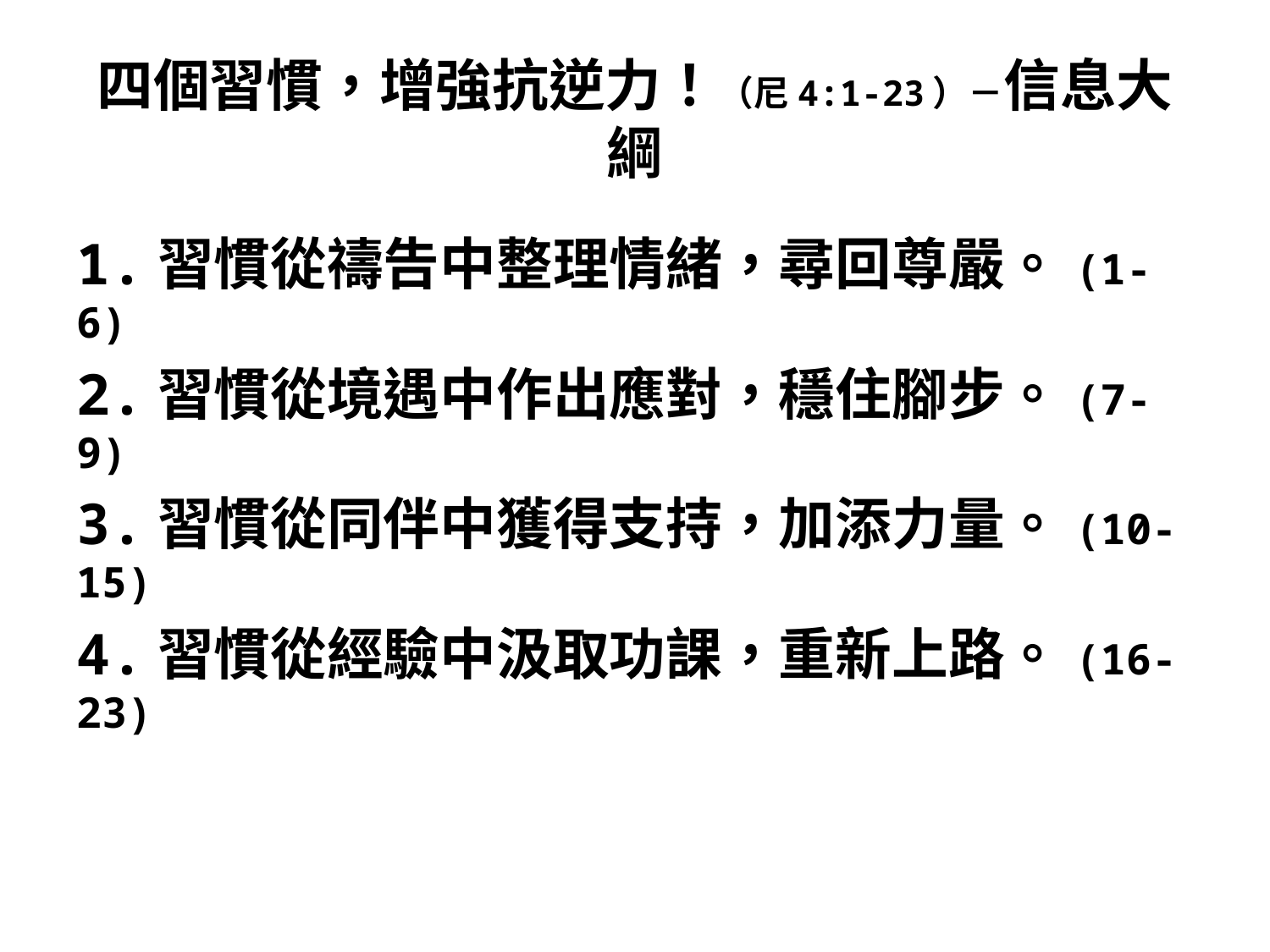

# 四個習慣，增強抗逆力！（尼4:1-23）－信息大綱
1.習慣從禱告中整理情緒，尋回尊嚴。(1-6)
2.習慣從境遇中作出應對，穩住腳步。(7-9)
3.習慣從同伴中獲得支持，加添力量。(10-15)
4.習慣從經驗中汲取功課，重新上路。(16-23)